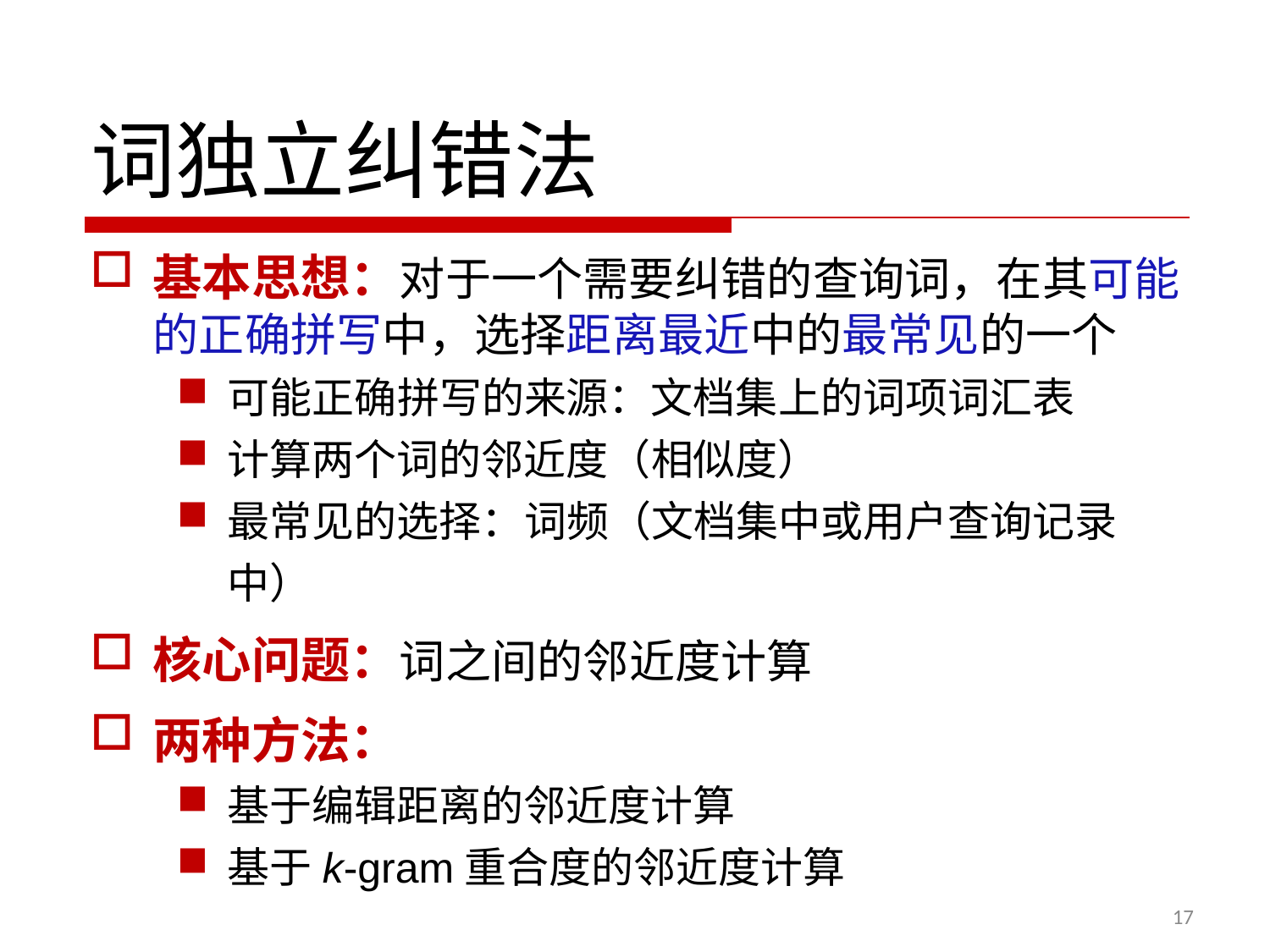

词独立纠错法
基本思想：对于一个需要纠错的查询词，在其可能的正确拼写中，选择距离最近中的最常见的一个
可能正确拼写的来源：文档集上的词项词汇表
计算两个词的邻近度（相似度）
最常见的选择：词频（文档集中或用户查询记录中）
核心问题：词之间的邻近度计算
两种方法：
基于编辑距离的邻近度计算
基于k-gram重合度的邻近度计算
17